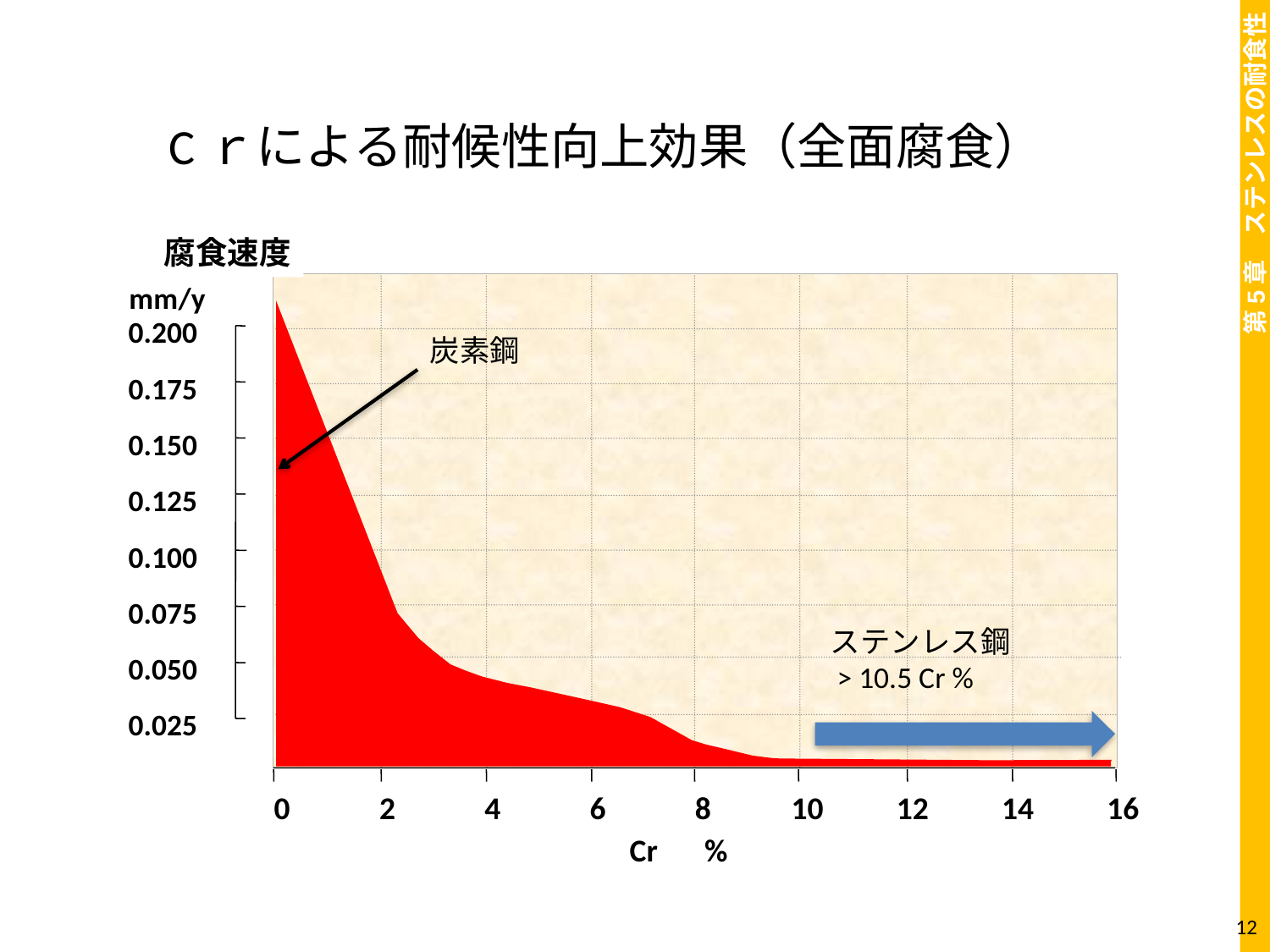

# Cｒによる耐候性向上効果（全面腐食）
腐食速度

mm/y

0.200

0.175

0.150

0.125

0.100

0.075

0.050

0.025

0
2
4
6
8
10
12
14
16
Cr　%
ステンレス鋼
 > 10.5 Cr %

炭素鋼
12